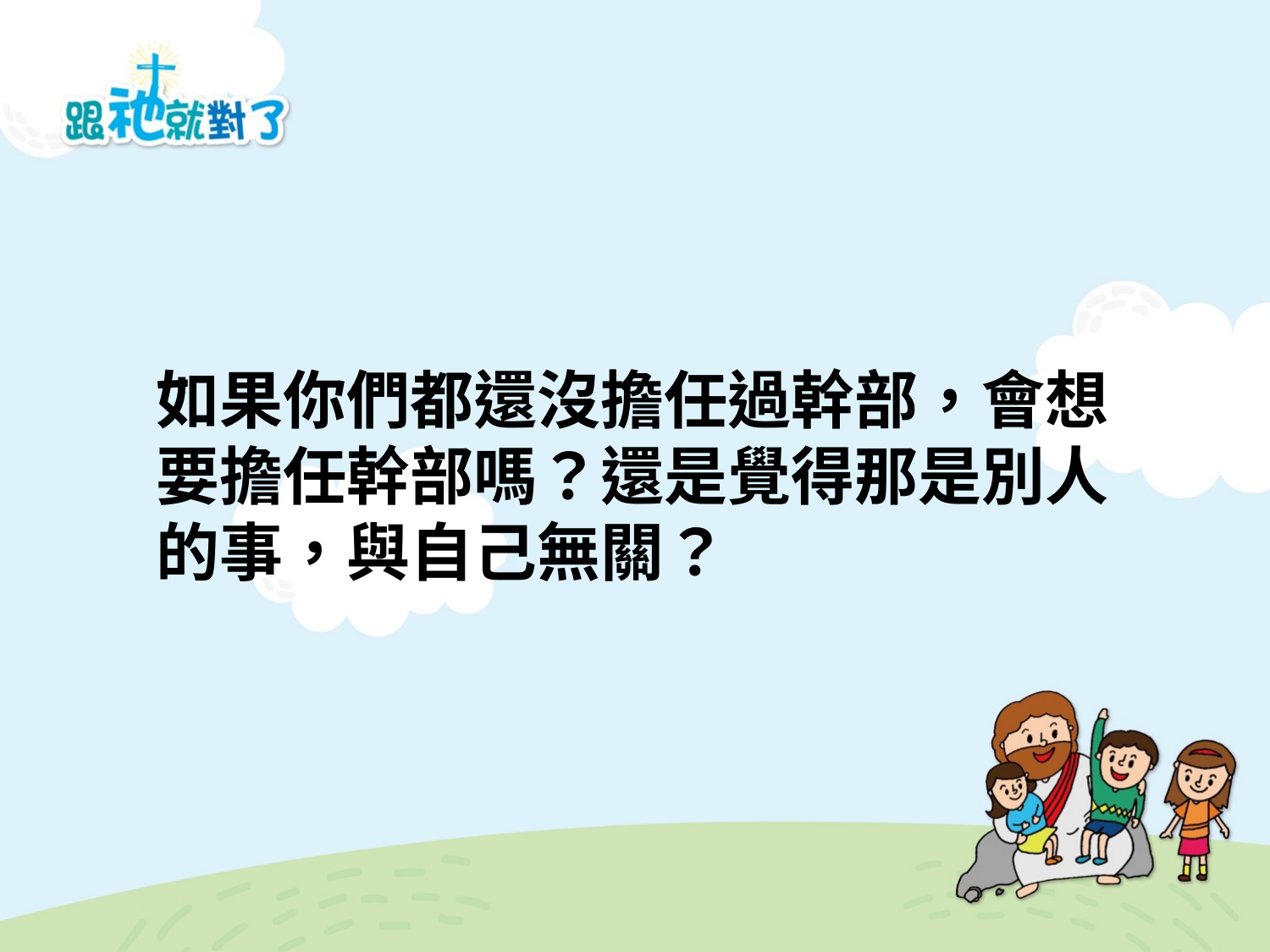

如果你們都還沒擔任過幹部，會想要擔任幹部嗎？還是覺得那是別人的事，與自己無關？